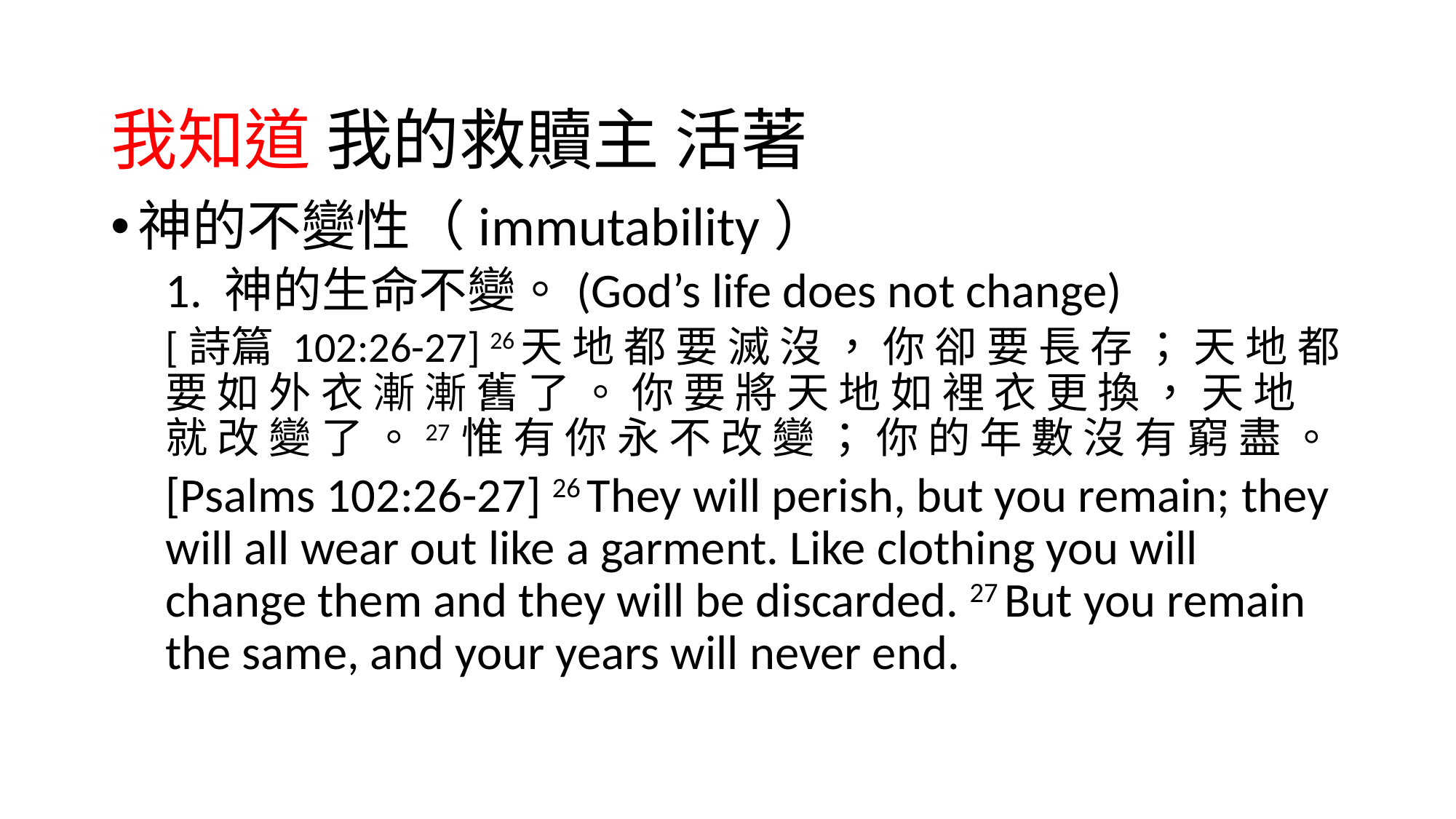

# 我知道 我的救贖主 活著
神的不變性（immutability）
1. 神的生命不變。(God’s life does not change)
[詩篇 102:26-27] 26天 地 都 要 滅 沒 ， 你 卻 要 長 存 ； 天 地 都 要 如 外 衣 漸 漸 舊 了 。 你 要 將 天 地 如 裡 衣 更 換 ， 天 地 就 改 變 了 。27 惟 有 你 永 不 改 變 ； 你 的 年 數 沒 有 窮 盡 。
[Psalms 102:26-27] 26 They will perish, but you remain; they will all wear out like a garment. Like clothing you will change them and they will be discarded. 27 But you remain the same, and your years will never end.